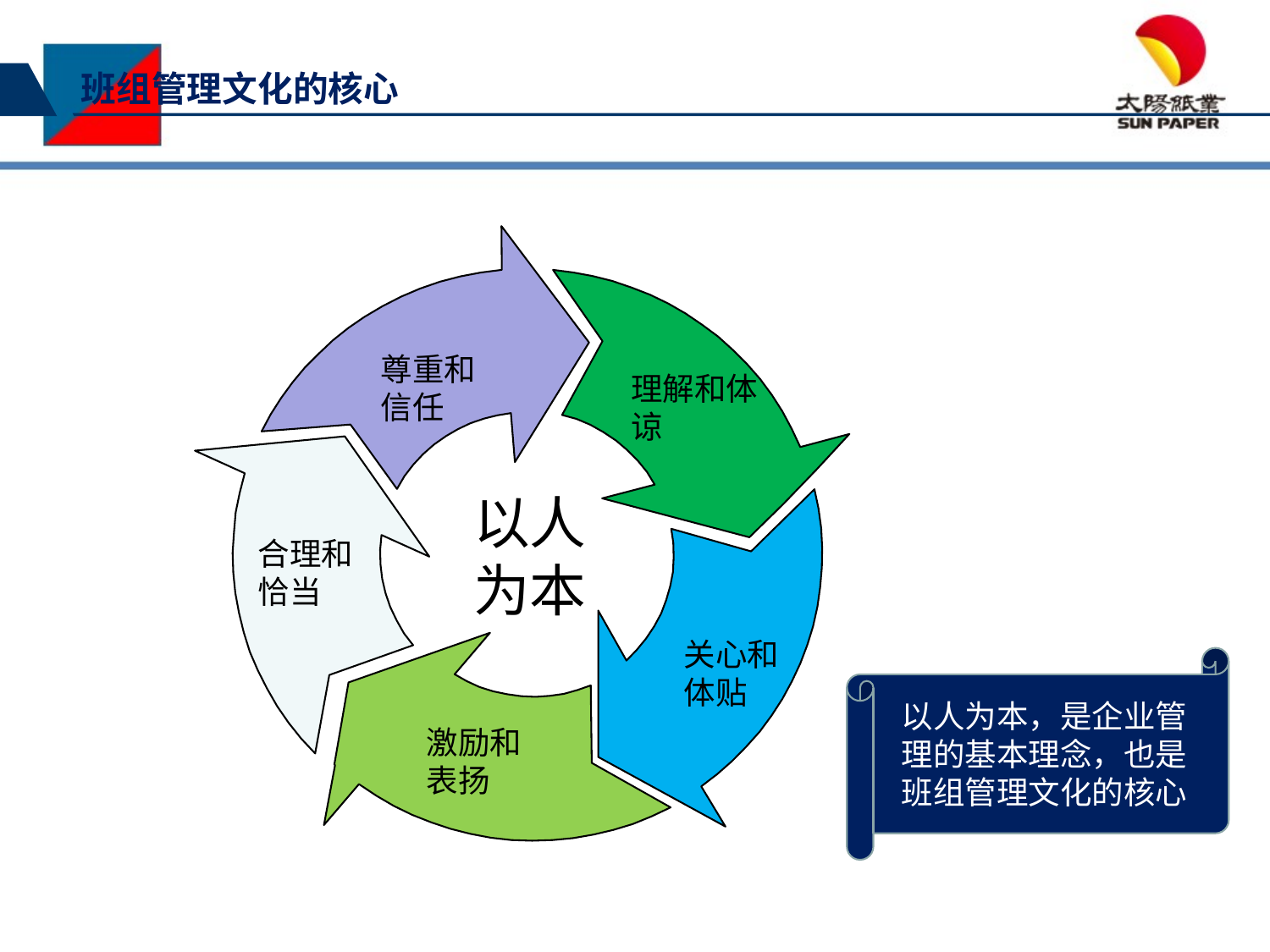

班组管理文化的核心

尊重和信任
理解和体谅
以人为本
合理和恰当
关心和体贴
以人为本，是企业管理的基本理念，也是班组管理文化的核心
激励和表扬